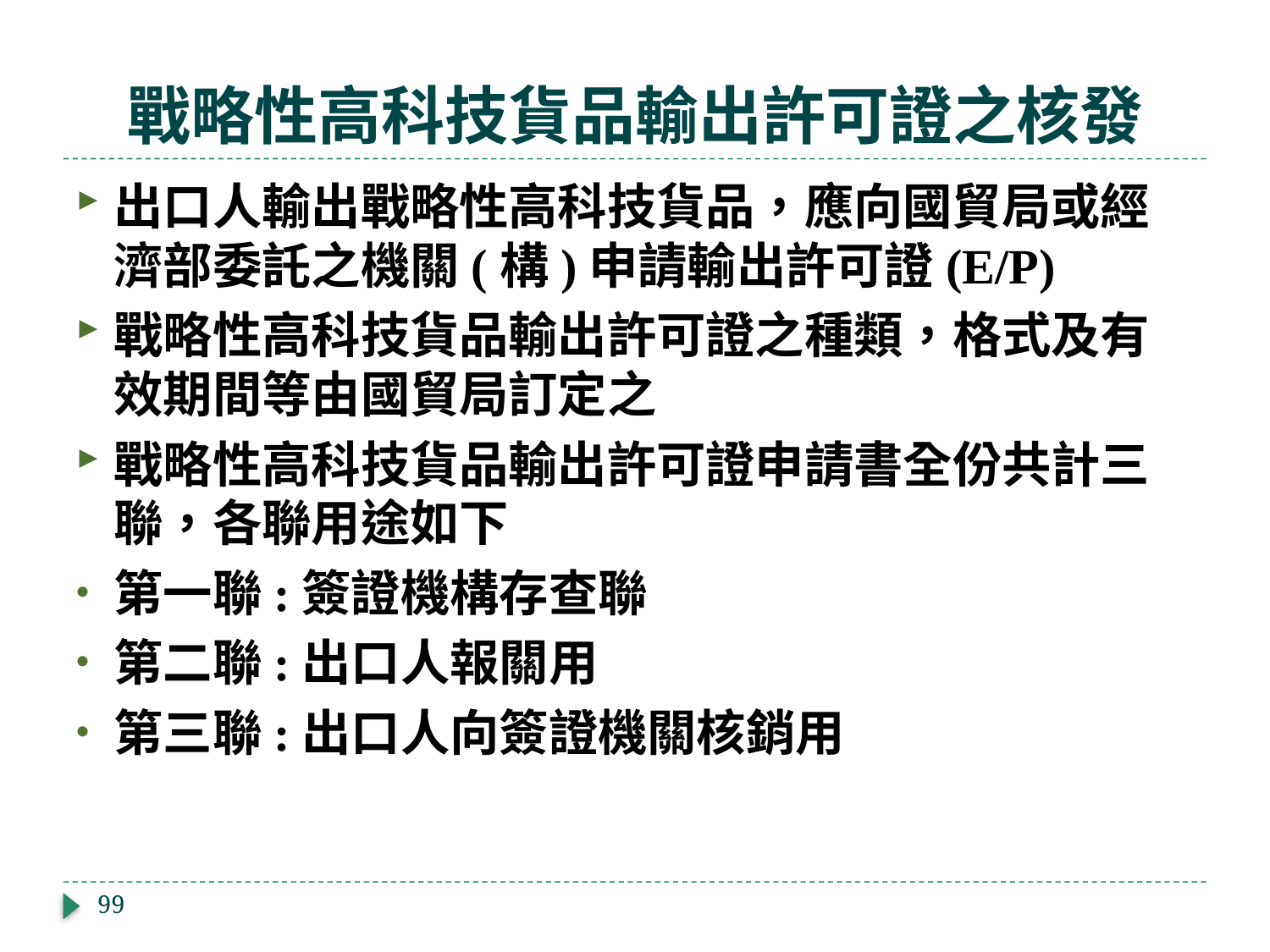

# 戰略性高科技貨品輸出許可證之核發
出口人輸出戰略性高科技貨品，應向國貿局或經濟部委託之機關(構)申請輸出許可證(E/P)
戰略性高科技貨品輸出許可證之種類，格式及有效期間等由國貿局訂定之
戰略性高科技貨品輸出許可證申請書全份共計三聯，各聯用途如下
第一聯:簽證機構存查聯
第二聯:出口人報關用
第三聯:出口人向簽證機關核銷用
99